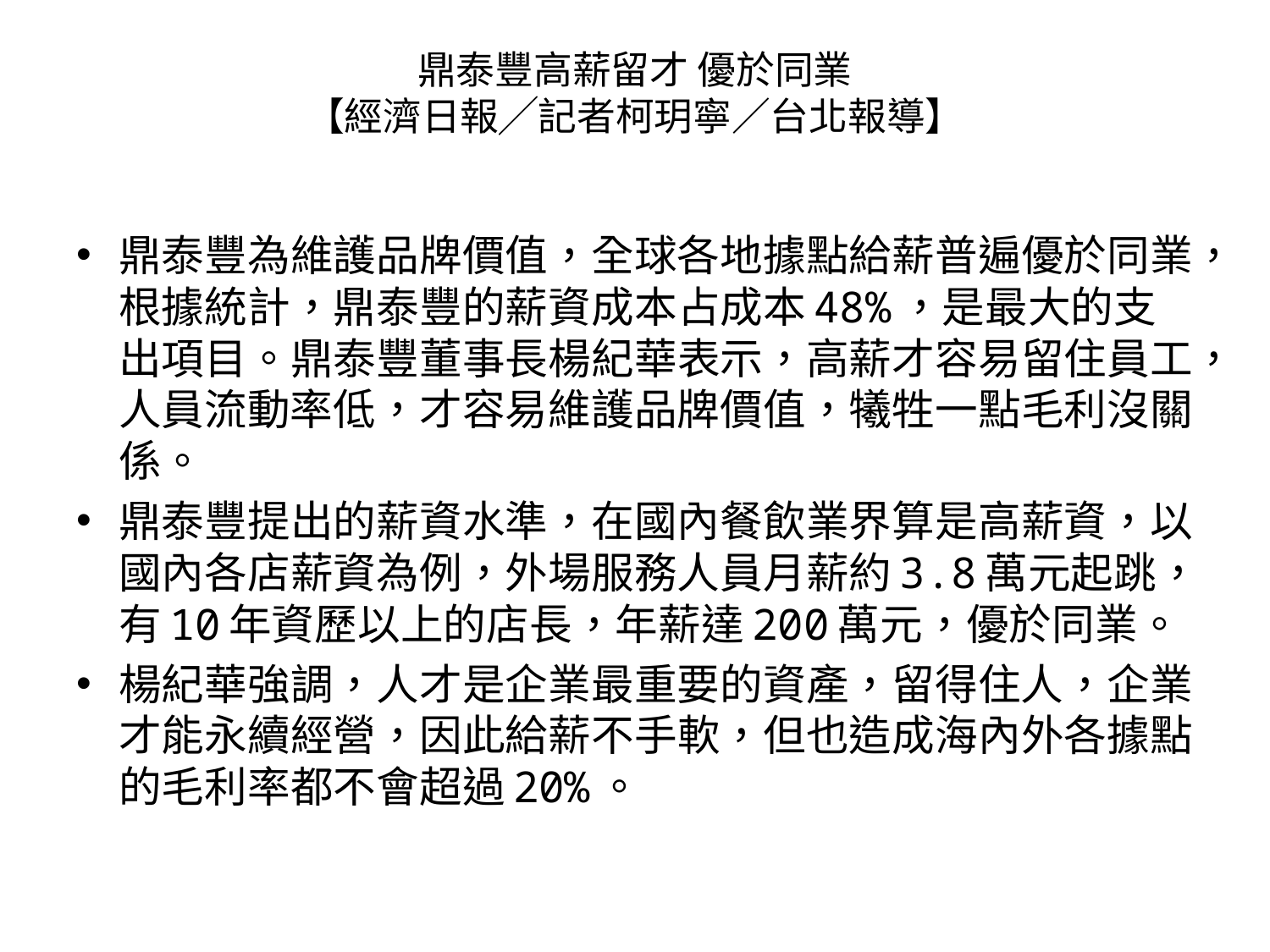

# 鼎泰豐高薪留才 優於同業 【經濟日報╱記者柯玥寧／台北報導】
鼎泰豐為維護品牌價值，全球各地據點給薪普遍優於同業，根據統計，鼎泰豐的薪資成本占成本48%，是最大的支出項目。鼎泰豐董事長楊紀華表示，高薪才容易留住員工，人員流動率低，才容易維護品牌價值，犧牲一點毛利沒關係。
鼎泰豐提出的薪資水準，在國內餐飲業界算是高薪資，以國內各店薪資為例，外場服務人員月薪約3.8萬元起跳，有10年資歷以上的店長，年薪達200萬元，優於同業。
楊紀華強調，人才是企業最重要的資產，留得住人，企業才能永續經營，因此給薪不手軟，但也造成海內外各據點的毛利率都不會超過20%。